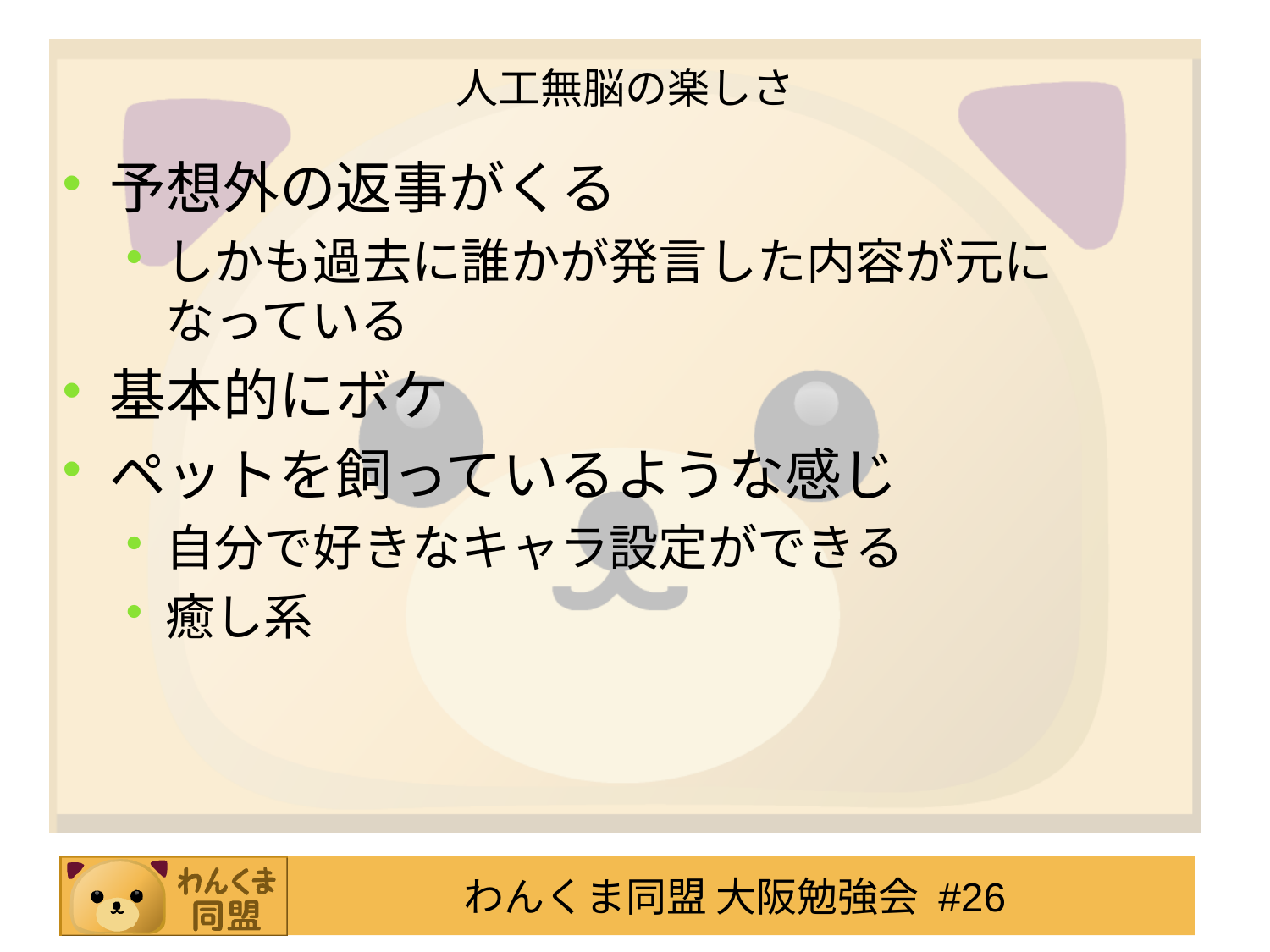

人工無脳の楽しさ
予想外の返事がくる
しかも過去に誰かが発言した内容が元になっている
基本的にボケ
ペットを飼っているような感じ
自分で好きなキャラ設定ができる
癒し系